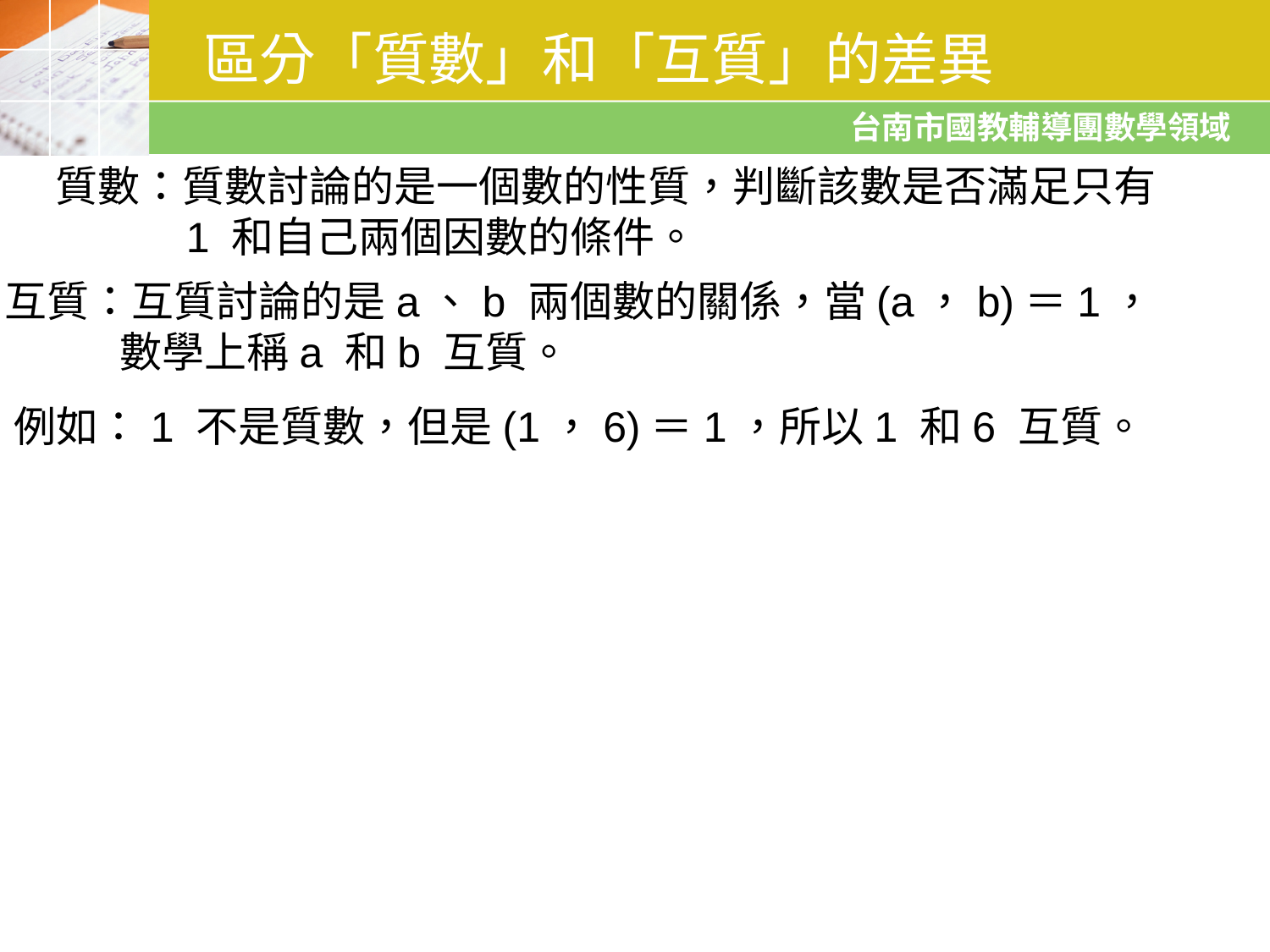

# 區分「質數」和「互質」的差異
質數：質數討論的是一個數的性質，判斷該數是否滿足只有
           1 和自己兩個因數的條件。
互質：互質討論的是a、b 兩個數的關係，當(a，b)＝1，
           數學上稱a 和b 互質。
例如：1 不是質數，但是(1，6)＝1，所以1 和6 互質。